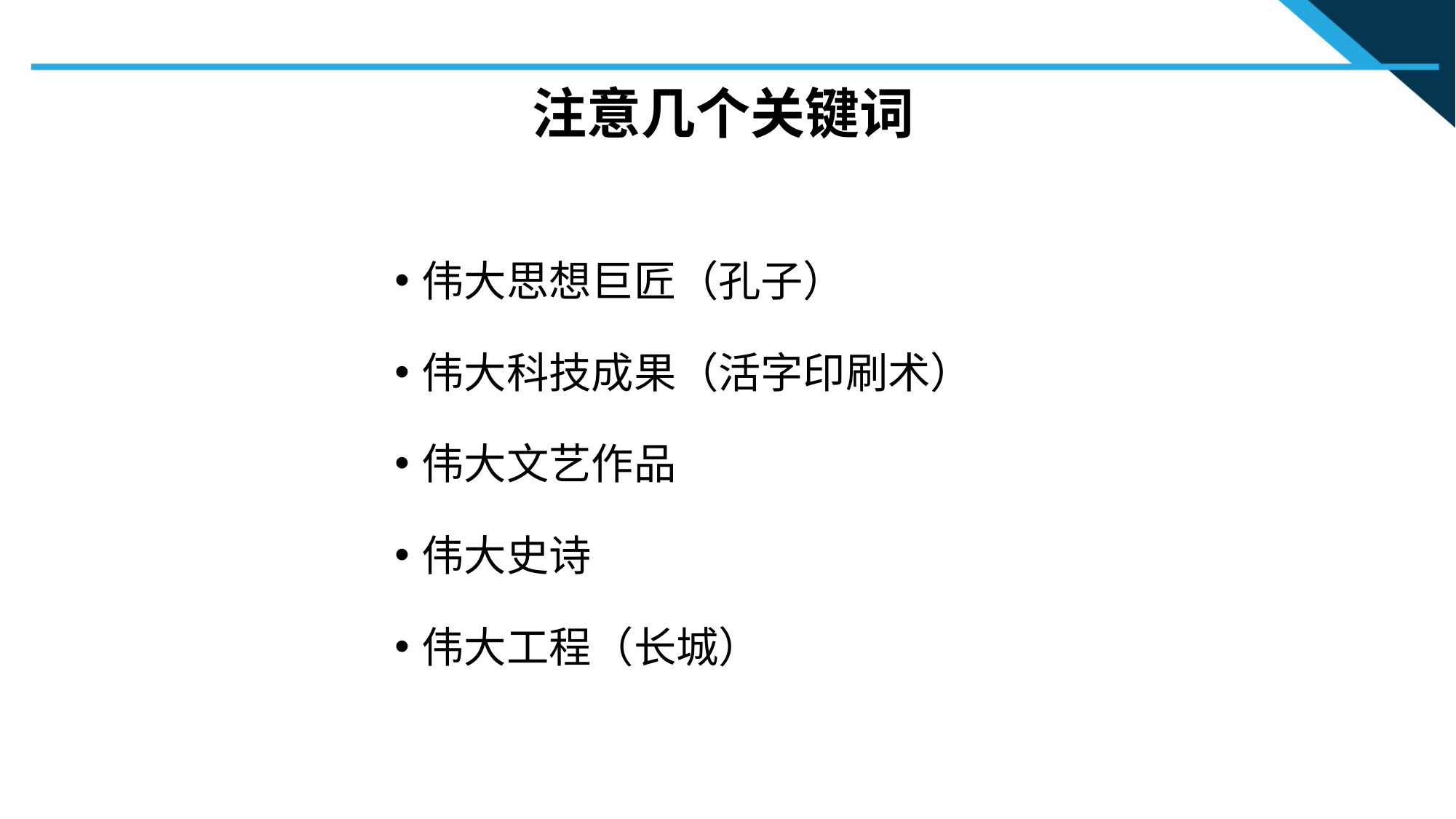

# 注意几个关键词
伟大思想巨匠（孔子）
伟大科技成果（活字印刷术）
伟大文艺作品
伟大史诗
伟大工程（长城）